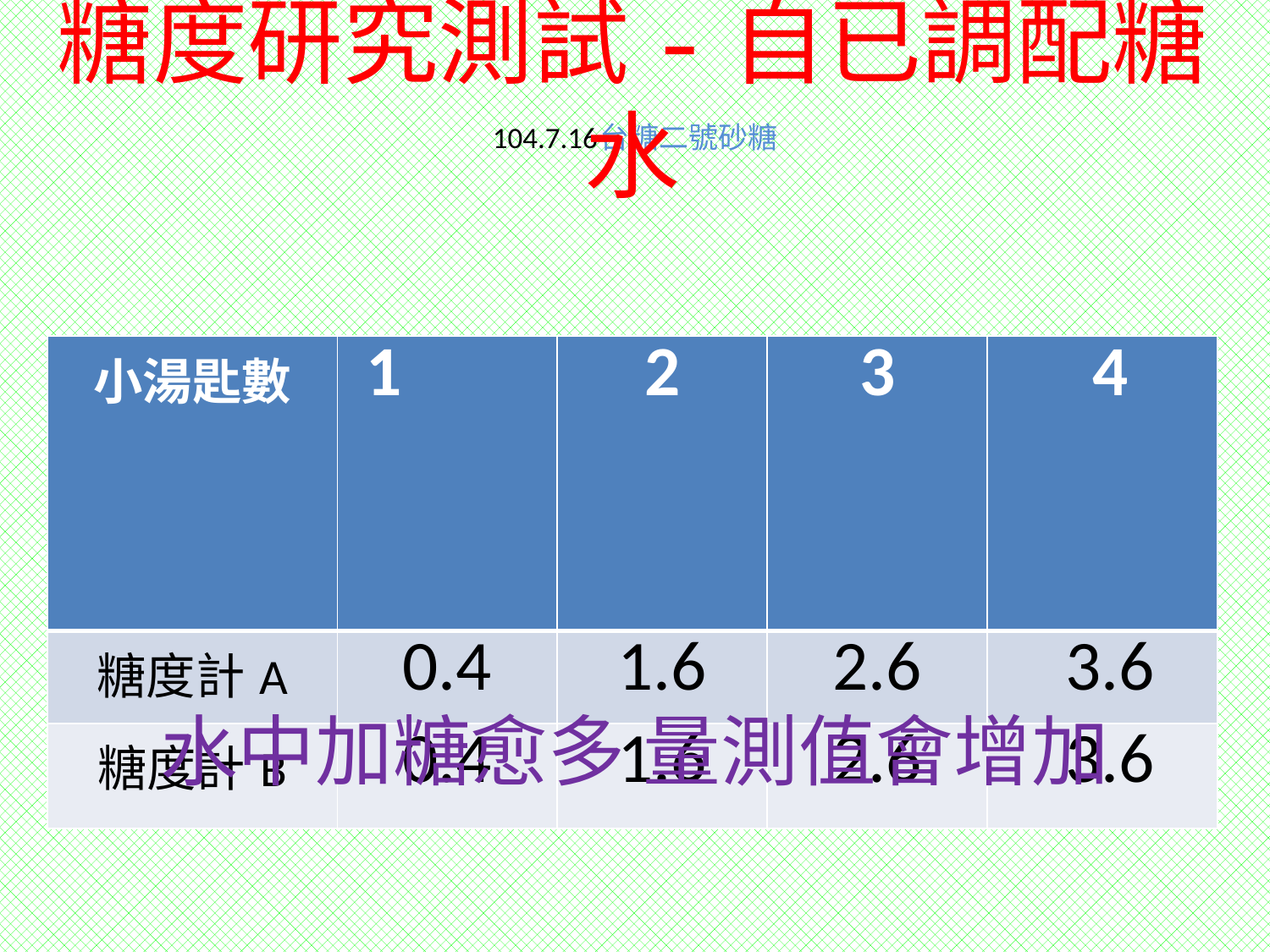

# 104.7.16台糖二號砂糖
糖度研究測試-自已調配糖水
| 小湯匙數 | 1 | 2 | 3 | 4 |
| --- | --- | --- | --- | --- |
| 糖度計A | 0.4 | 1.6 | 2.6 | 3.6 |
| 糖度計B | 0.4 | 1.6 | 2.6 | 3.6 |
水中加糖愈多 量測值會增加